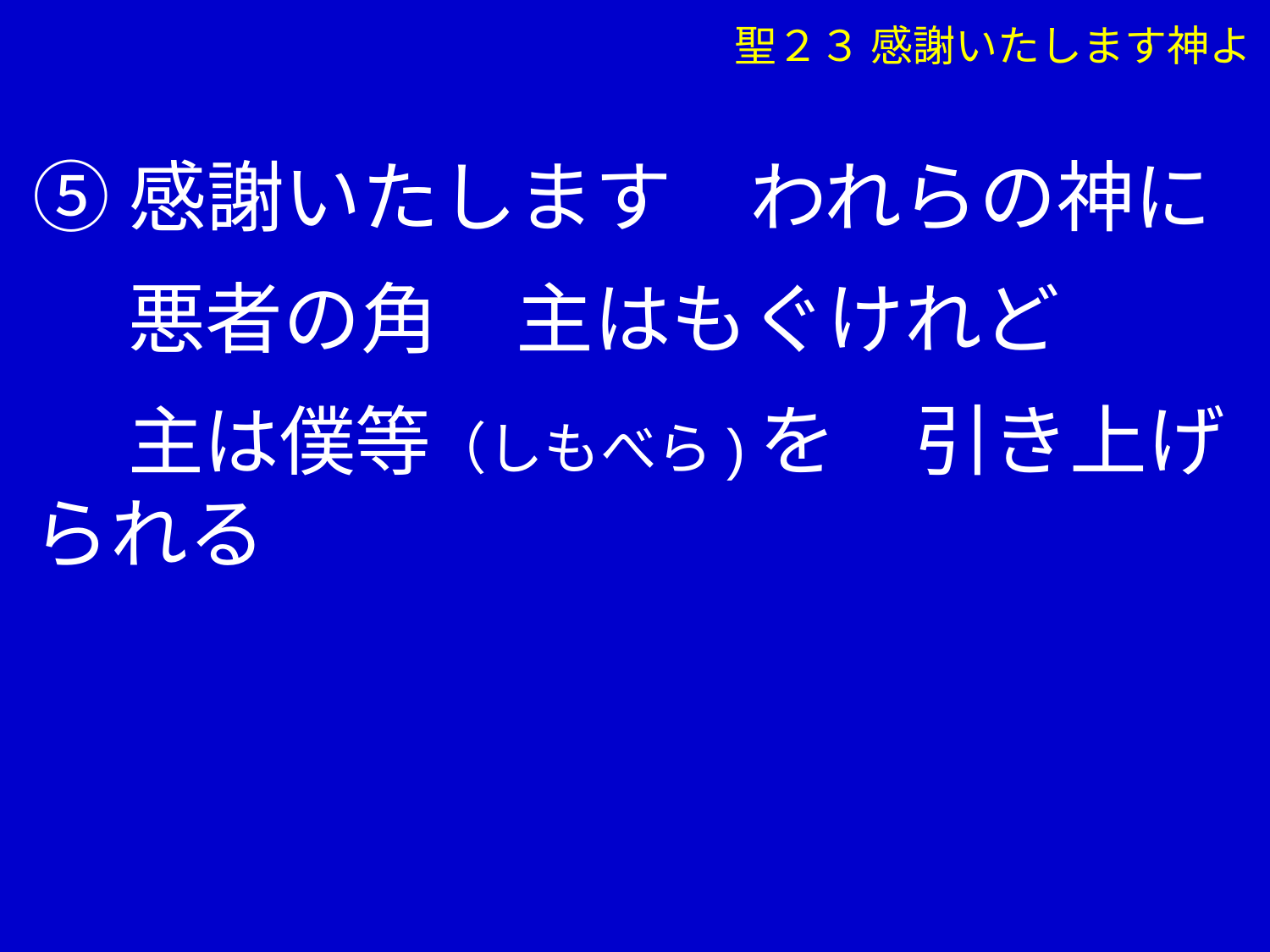

聖２３ 感謝いたします神よ
⑤感謝いたします　われらの神に
　 悪者の角　主はもぐけれど
　 主は僕等（しもべら)を　引き上げられる